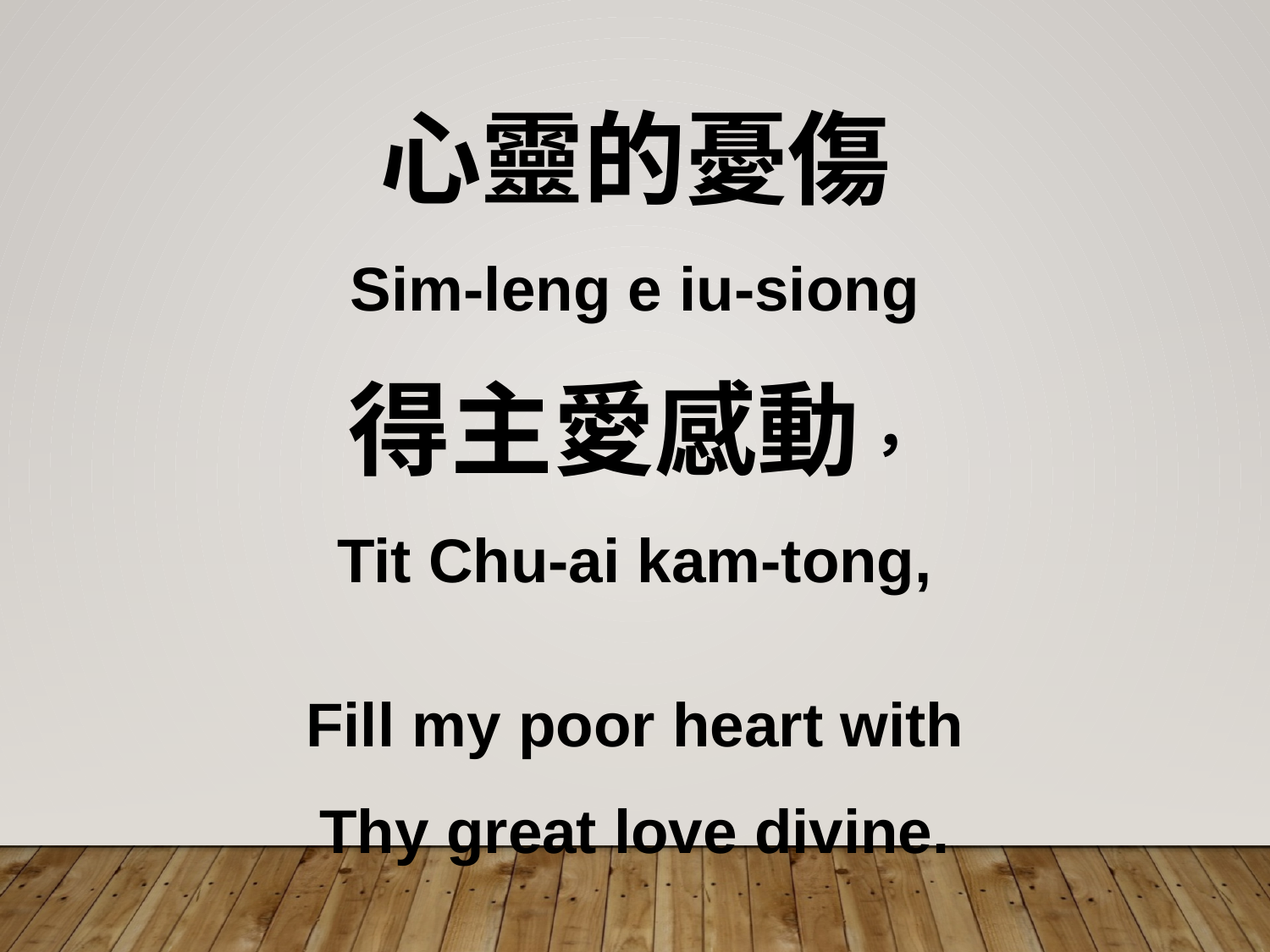

心靈的憂傷
Sim-leng e iu-siong
得主愛感動，
Tit Chu-ai kam-tong,

Fill my poor heart with
Thy great love divine.